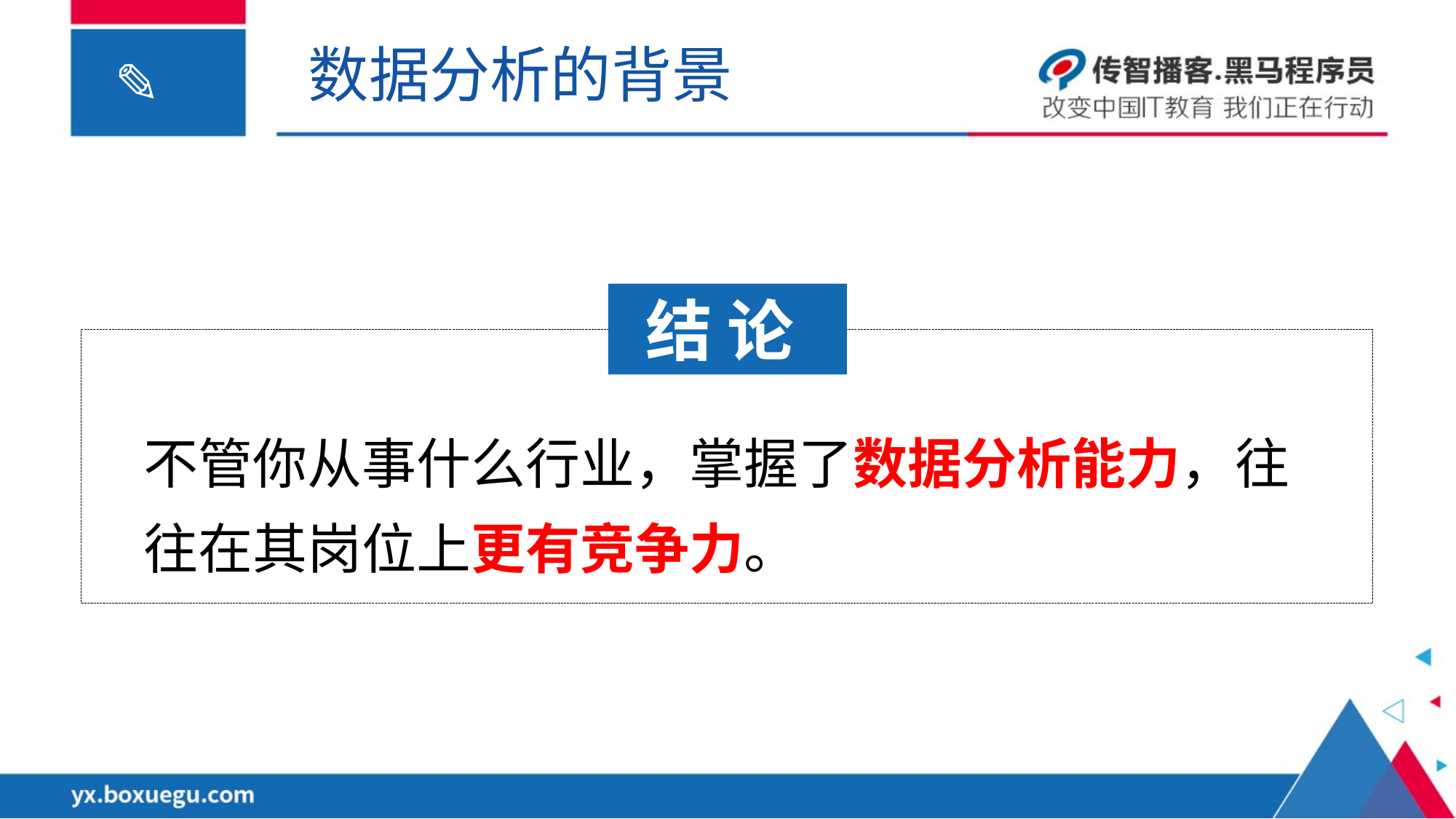

数据分析的背景
结 论

不管你从事什么行业，掌握了数据分析能力，往往在其岗位上更有竞争力。